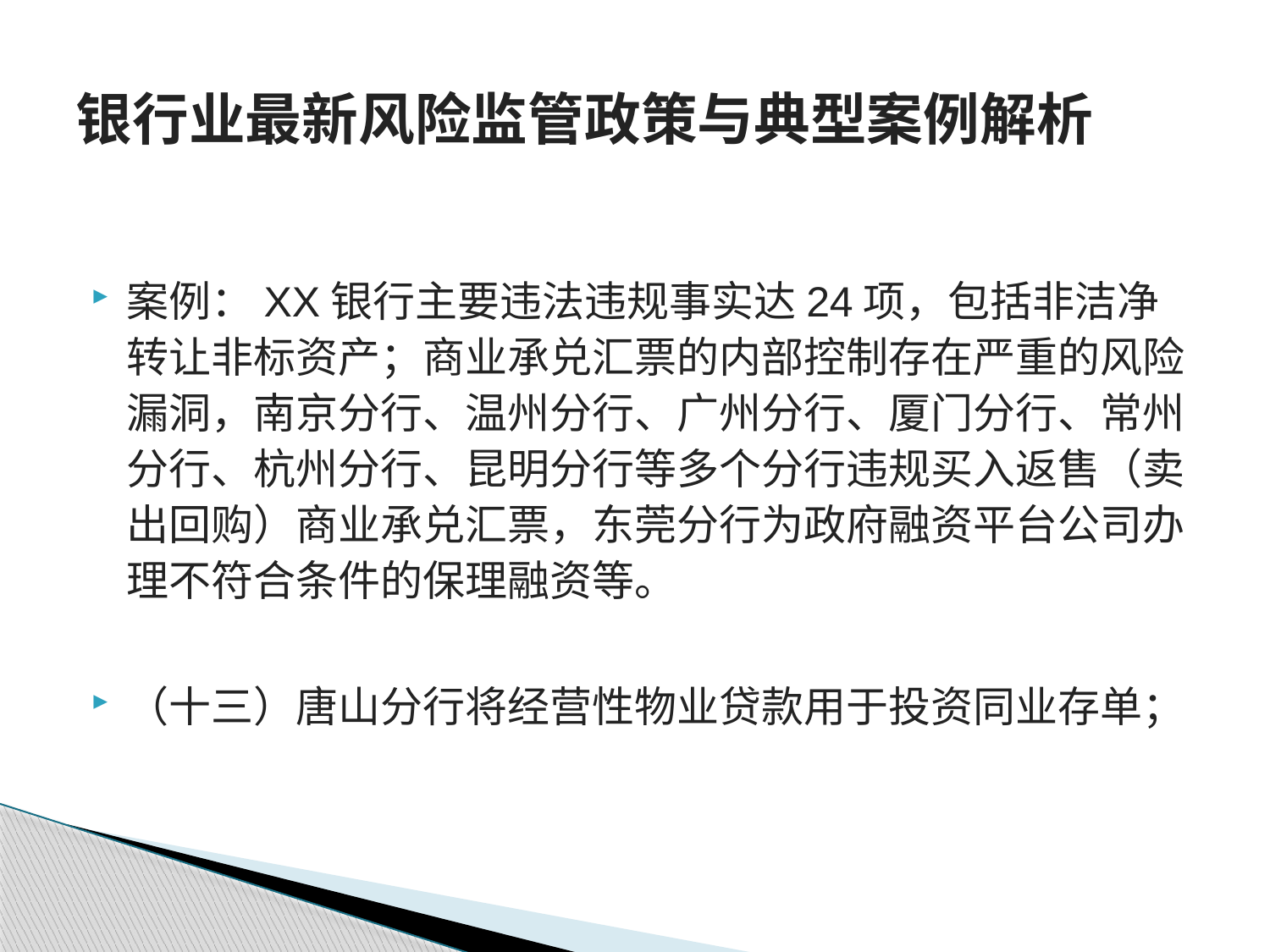

# 银行业最新风险监管政策与典型案例解析

案例：XX银行主要违法违规事实达24项，包括非洁净转让非标资产；商业承兑汇票的内部控制存在严重的风险漏洞，南京分行、温州分行、广州分行、厦门分行、常州分行、杭州分行、昆明分行等多个分行违规买入返售（卖出回购）商业承兑汇票，东莞分行为政府融资平台公司办理不符合条件的保理融资等。

（十三）唐山分行将经营性物业贷款用于投资同业存单；